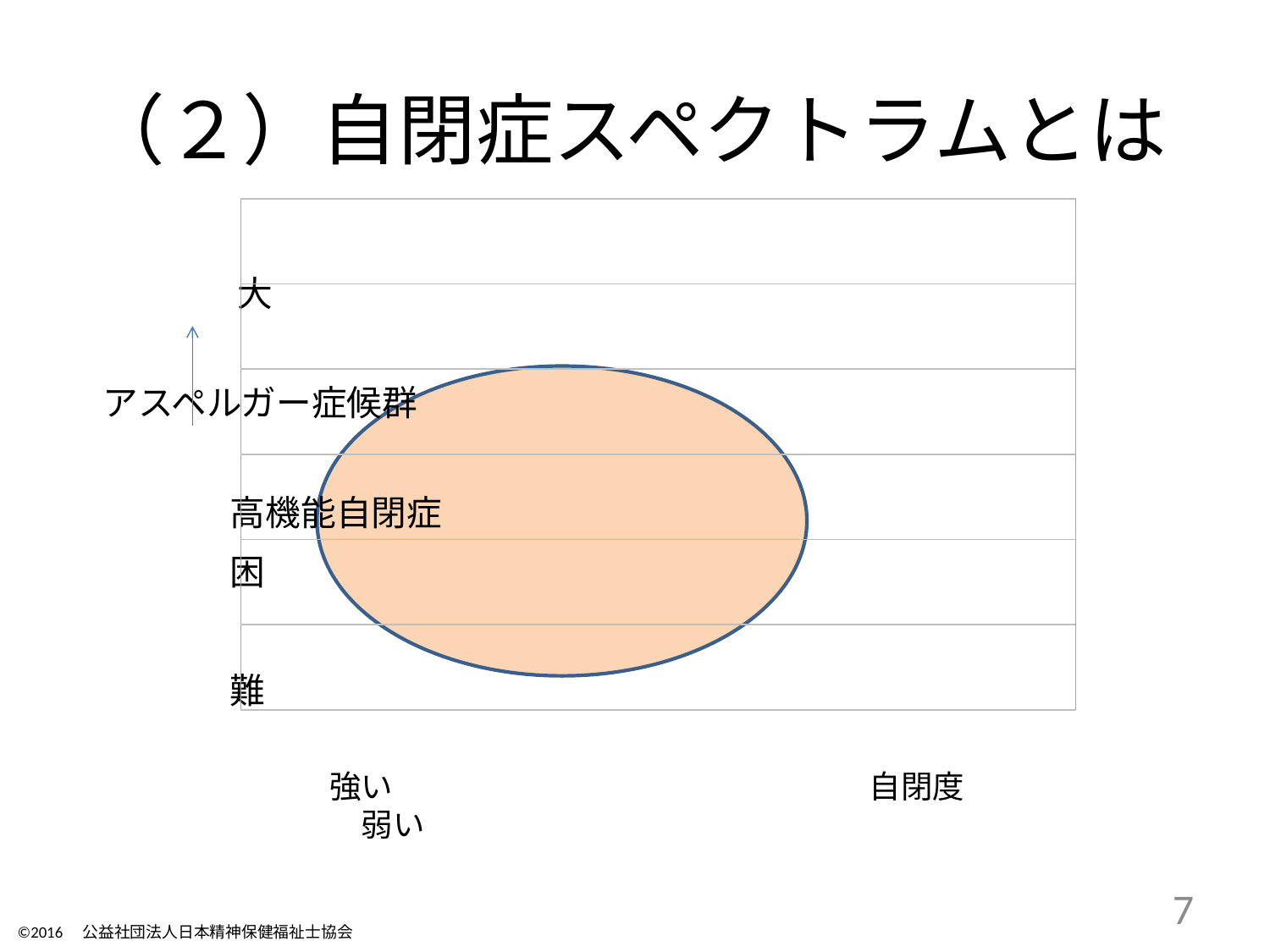

# （２）自閉症スペクトラムとは

　　　　　大
　　　　　　　　　　　　　　　　　　　　　　　　アスペルガー症候群
　　　　　　　　　　　　　　　　　　　　　　　　　　　高機能自閉症
　　　　困

　　　　難

### Chart

| Category | 列1 | 列2 |
|---|---|---|
| 強い | None | None |
|  | None | None |
| 自閉度 | None | None |
| 弱い | None | None |
強い　　　　　　　　　　　　　　　自閉度　　　　　　弱い
7
©2016　公益社団法人日本精神保健福祉士協会